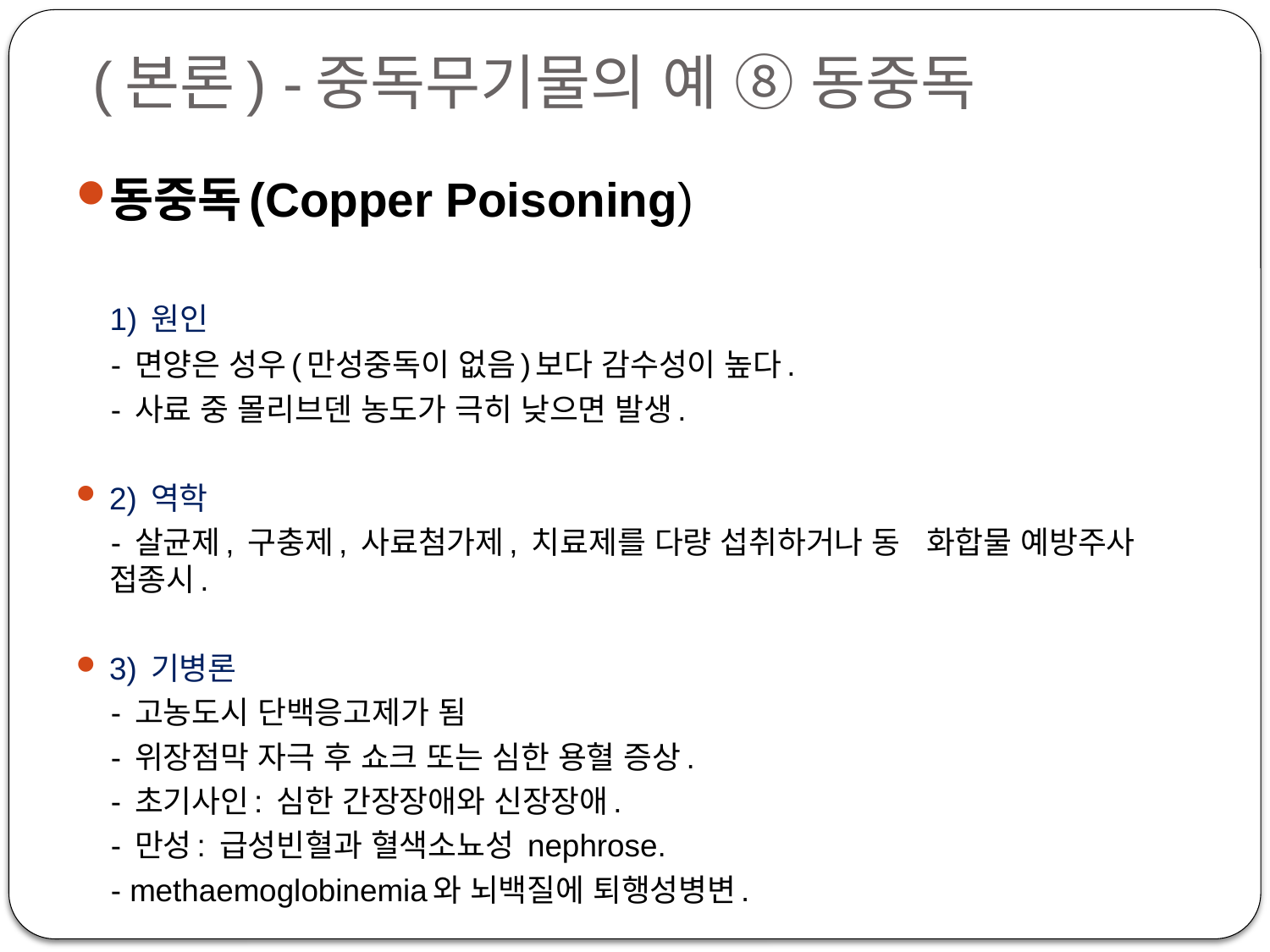

# (본론) -중독무기물의 예 ⑧ 동중독

동중독(Copper Poisoning)

   1) 원인
    - 면양은 성우(만성중독이 없음)보다 감수성이 높다.
    - 사료 중 몰리브덴 농도가 극히 낮으면 발생.

2) 역학
    - 살균제, 구충제, 사료첨가제, 치료제를 다량 섭취하거나 동   화합물 예방주사 접종시.

3) 기병론
    - 고농도시 단백응고제가 됨
    - 위장점막 자극 후 쇼크 또는 심한 용혈 증상.
    - 초기사인: 심한 간장장애와 신장장애.
    - 만성: 급성빈혈과 혈색소뇨성 nephrose.
    - methaemoglobinemia와 뇌백질에 퇴행성병변.